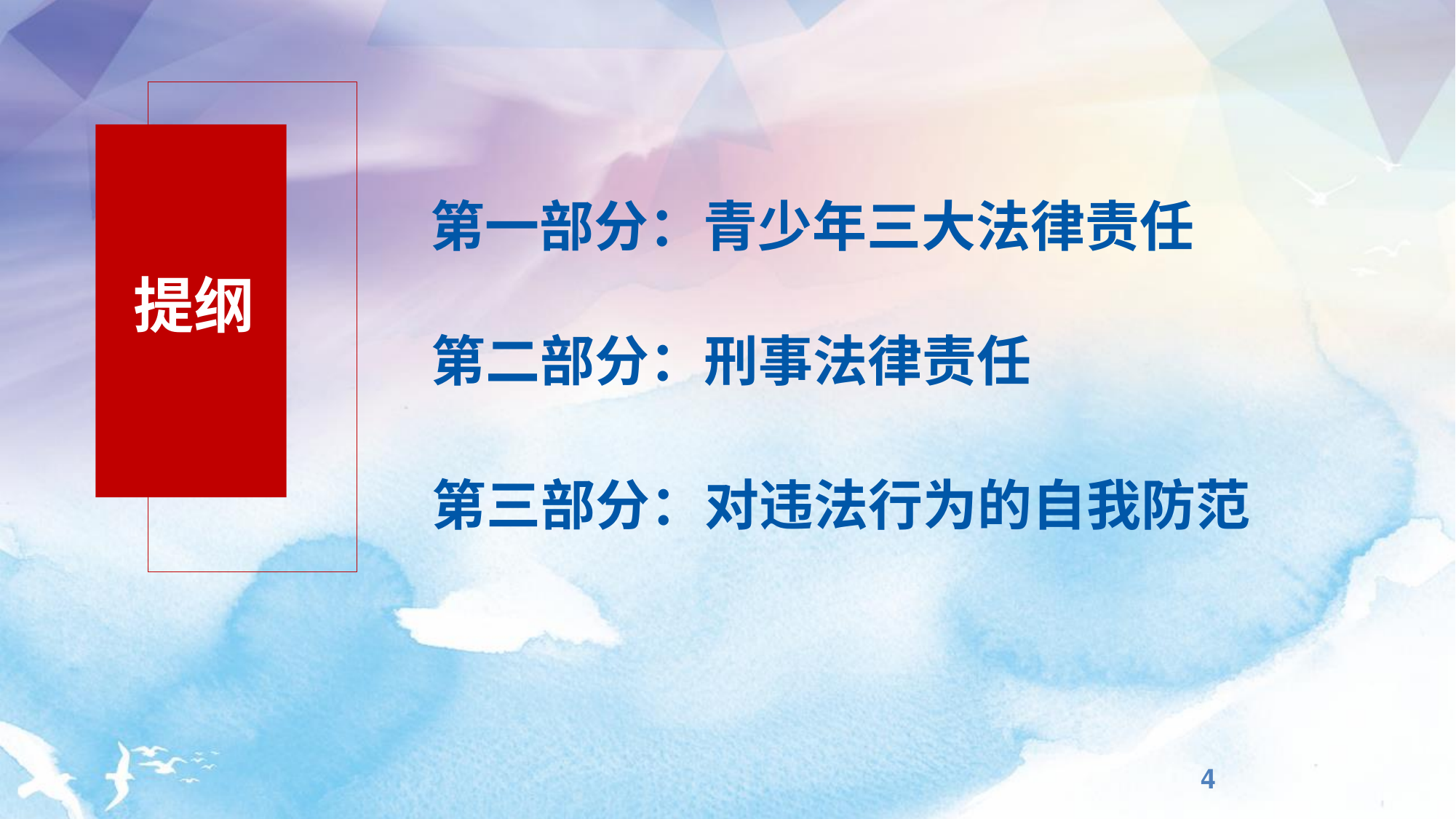

第一部分：青少年三大法律责任
提纲
第二部分：刑事法律责任
第三部分：对违法行为的自我防范
4